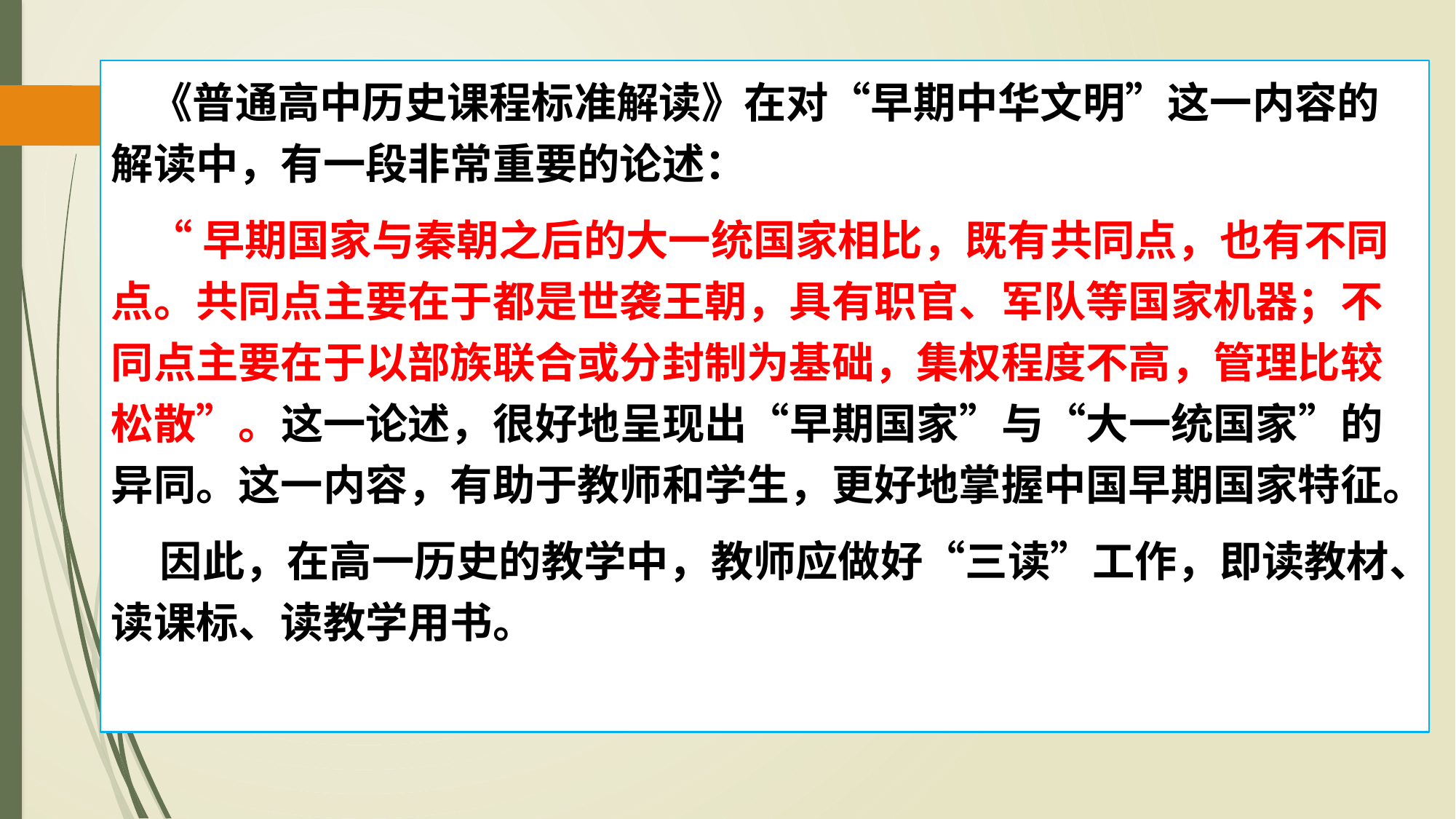

《普通高中历史课程标准解读》在对“早期中华文明”这一内容的解读中，有一段非常重要的论述：
    “早期国家与秦朝之后的大一统国家相比，既有共同点，也有不同点。共同点主要在于都是世袭王朝，具有职官、军队等国家机器；不同点主要在于以部族联合或分封制为基础，集权程度不高，管理比较松散”。这一论述，很好地呈现出“早期国家”与“大一统国家”的异同。这一内容，有助于教师和学生，更好地掌握中国早期国家特征。
    因此，在高一历史的教学中，教师应做好“三读”工作，即读教材、读课标、读教学用书。